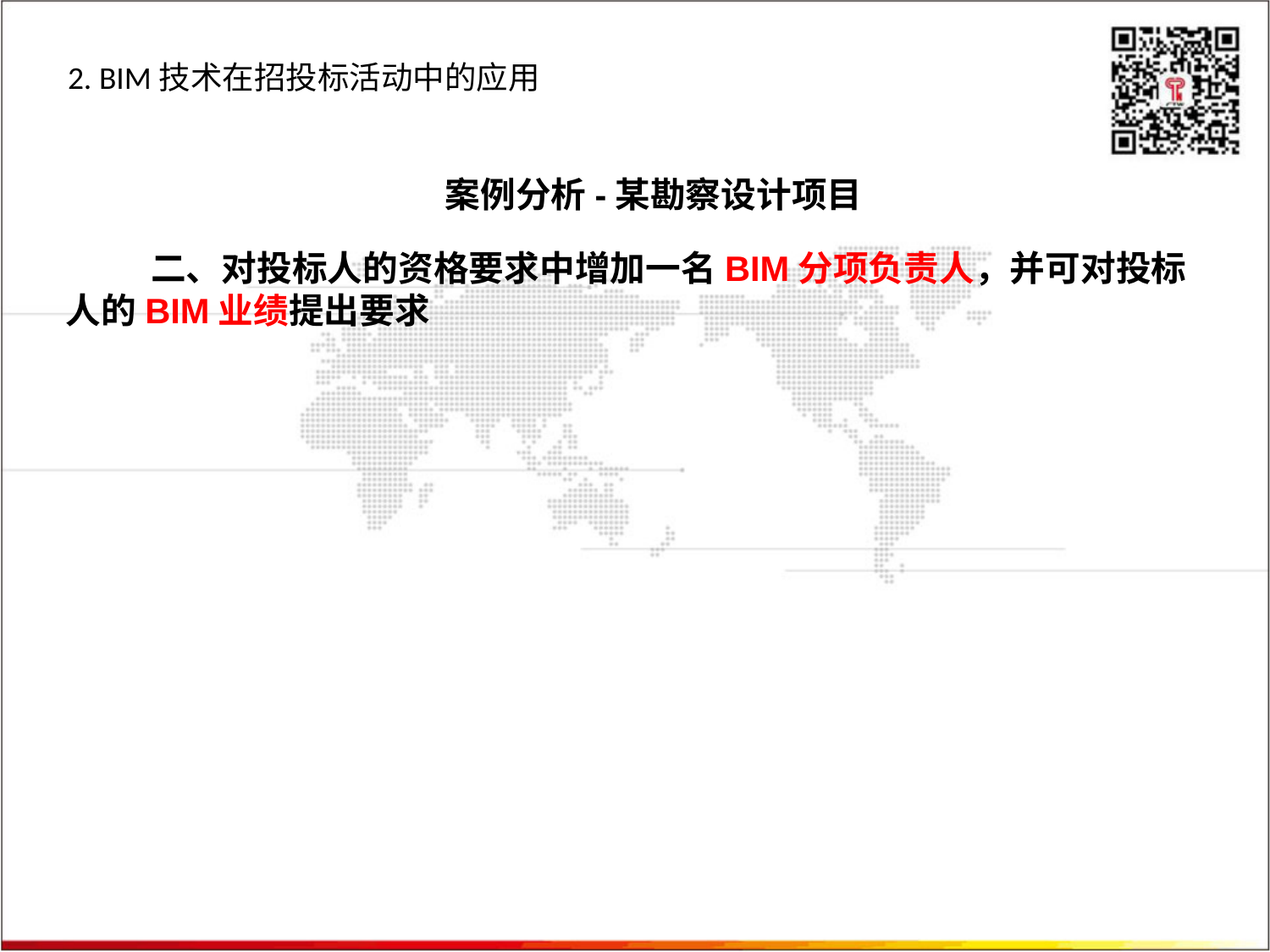

第7章   招标投标争议的解决
2. BIM技术在招投标活动中的应用招标投标争议的解决
案例分析-某勘察设计项目
二、对投标人的资格要求中增加一名BIM分项负责人，并可对投标人的BIM业绩提出要求